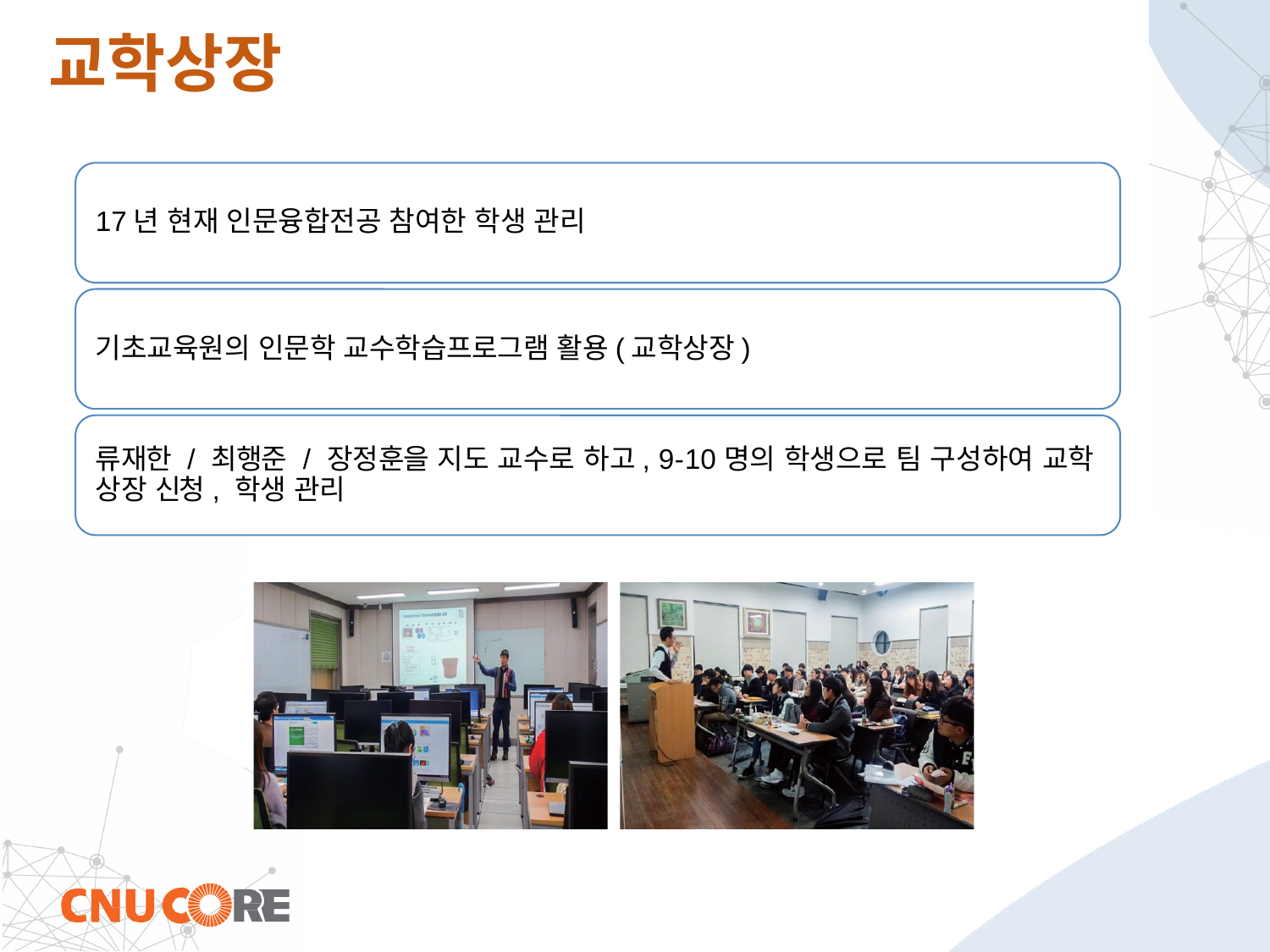

# 교학상장
17년 현재 인문융합전공 참여한 학생 관리
기초교육원의 인문학 교수학습프로그램 활용(교학상장)
류재한 / 최행준 / 장정훈을 지도 교수로 하고, 9-10명의 학생으로 팀 구성하여 교학 상장 신청, 학생 관리